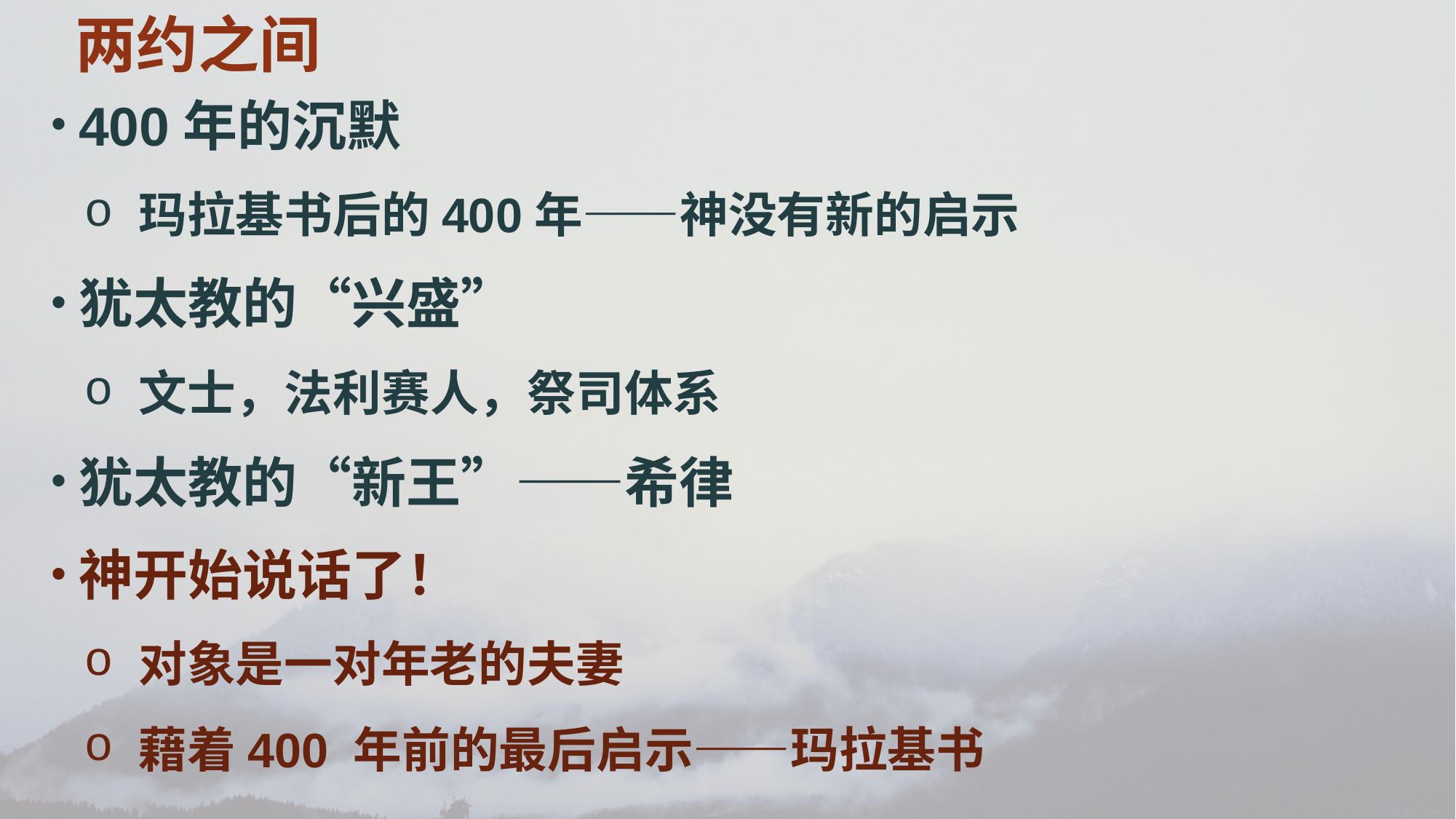

两约之间
400年的沉默
玛拉基书后的400年——神没有新的启示
犹太教的“兴盛”
文士，法利赛人，祭司体系
犹太教的“新王”——希律
神开始说话了！
对象是一对年老的夫妻
藉着400 年前的最后启示——玛拉基书